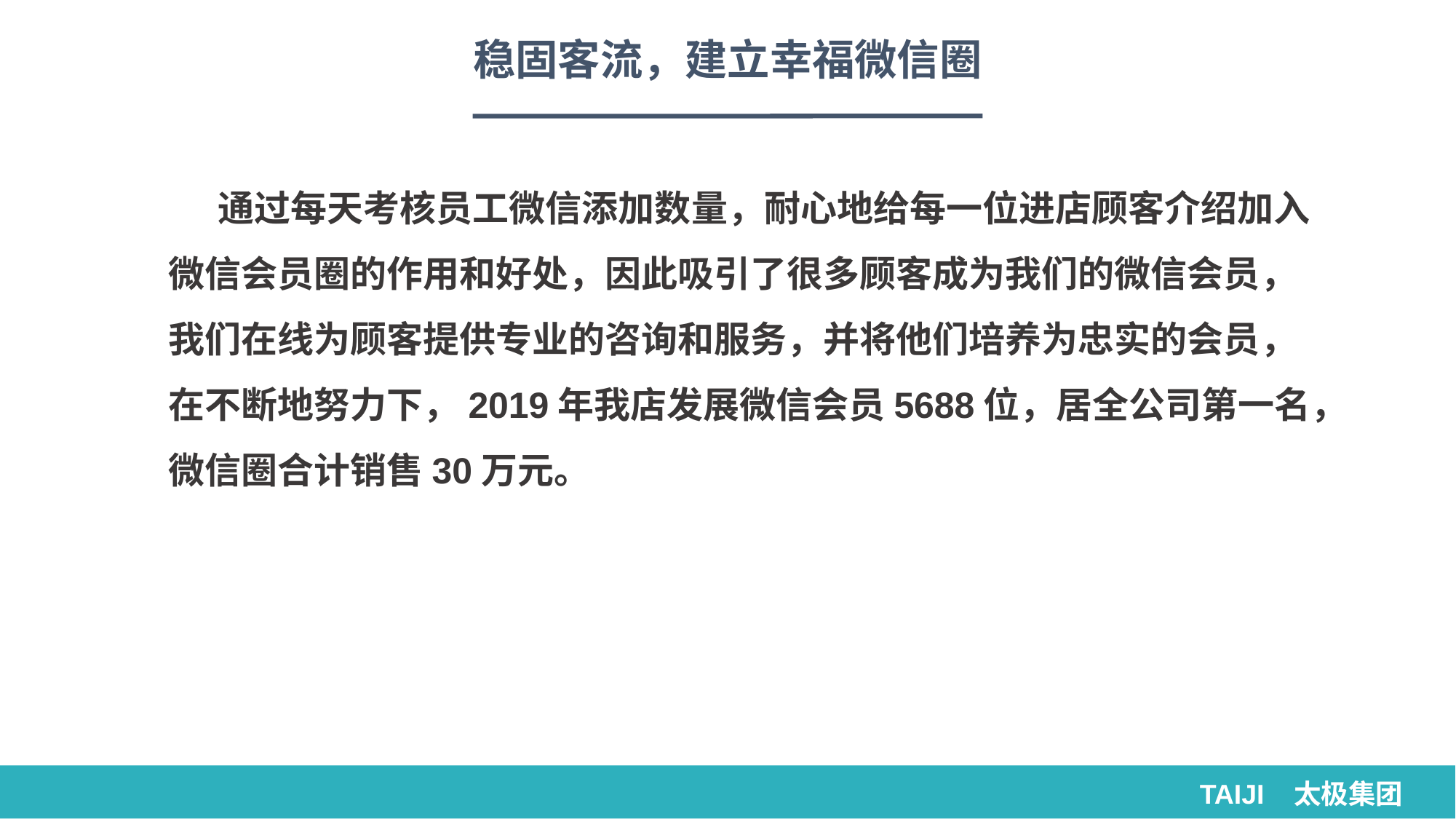

稳固客流，建立幸福微信圈
     通过每天考核员工微信添加数量，耐心地给每一位进店顾客介绍加入微信会员圈的作用和好处，因此吸引了很多顾客成为我们的微信会员，我们在线为顾客提供专业的咨询和服务，并将他们培养为忠实的会员，在不断地努力下，2019年我店发展微信会员5688位，居全公司第一名，微信圈合计销售30万元。

TAIJI   太极集团